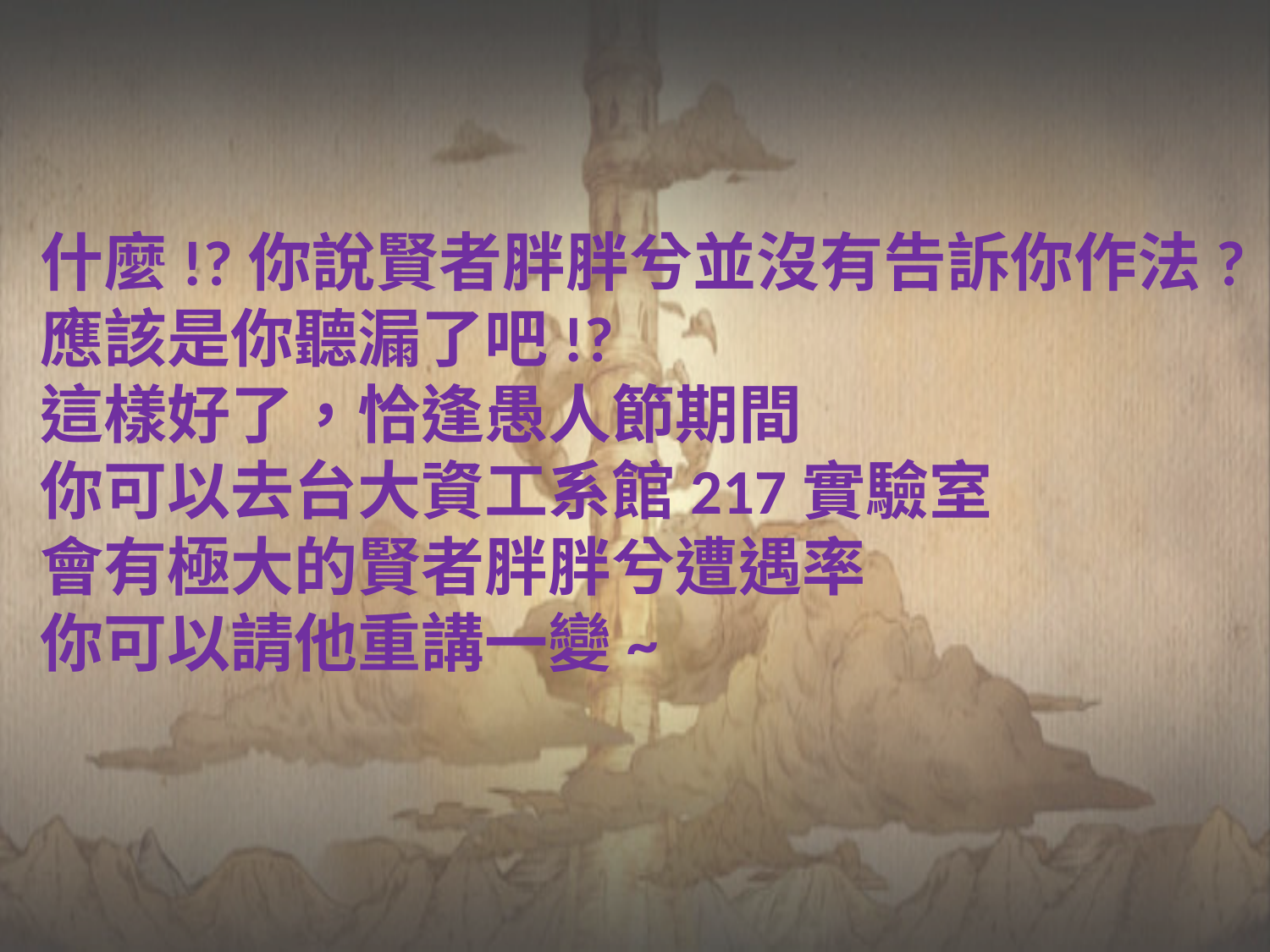

什麼!?你說賢者胖胖兮並沒有告訴你作法?
應該是你聽漏了吧!?
這樣好了，恰逢愚人節期間
你可以去台大資工系館217實驗室
會有極大的賢者胖胖兮遭遇率
你可以請他重講一變~